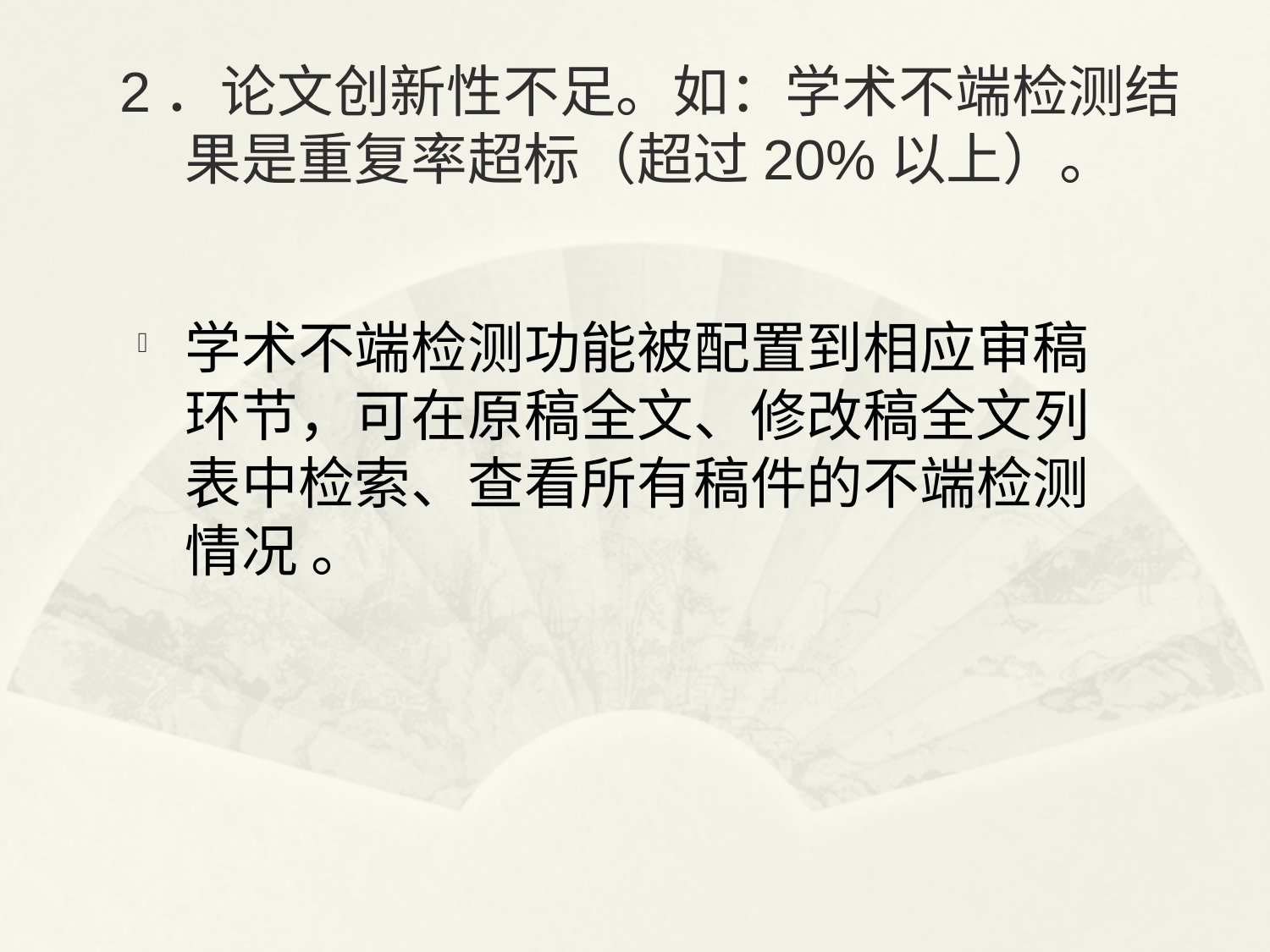

# 2．论文创新性不足。如：学术不端检测结果是重复率超标（超过20%以上）。
学术不端检测功能被配置到相应审稿环节，可在原稿全文、修改稿全文列表中检索、查看所有稿件的不端检测情况 。